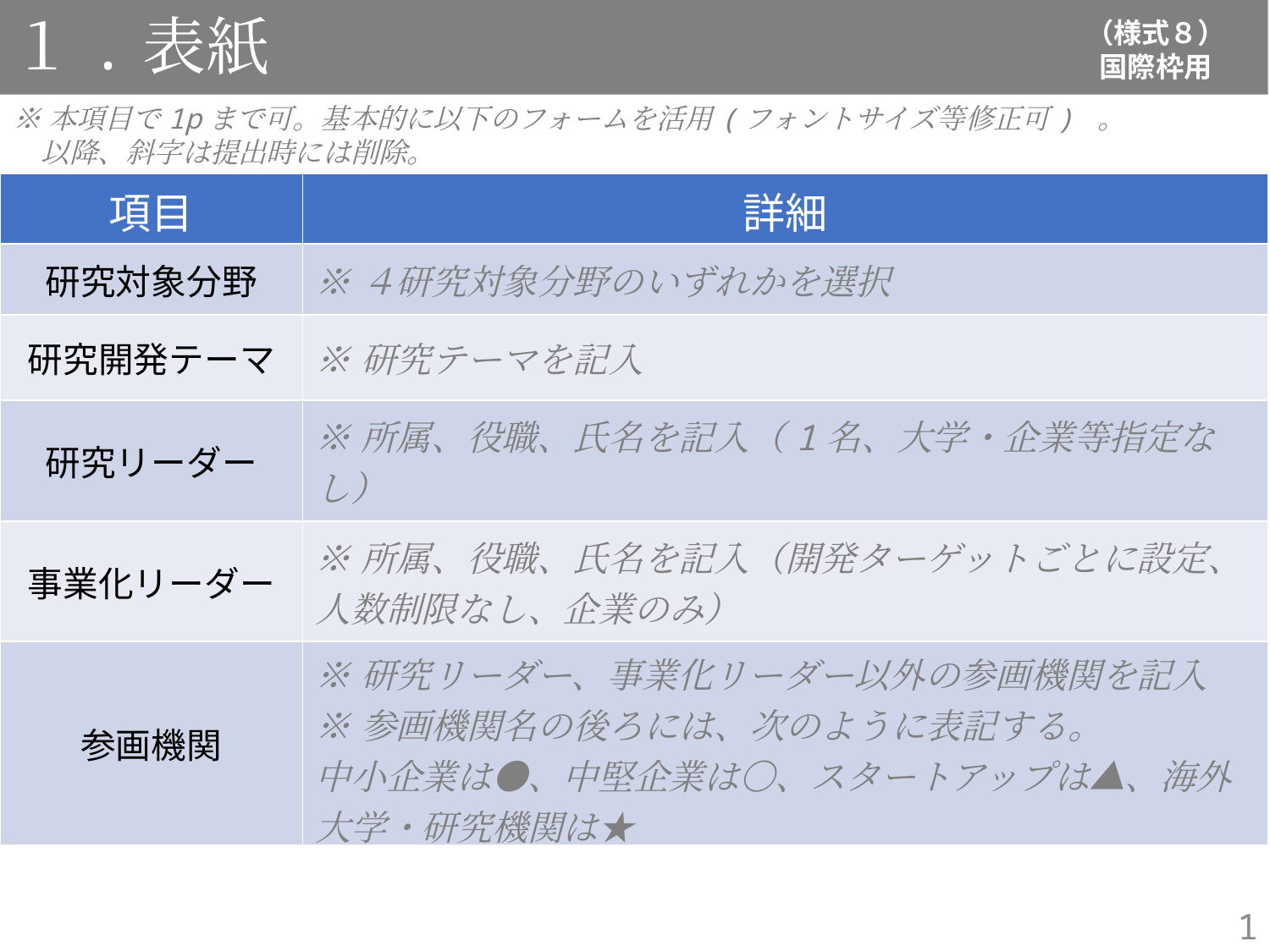

１.表紙

（様式８）
国際枠用
※本項目で1pまで可。基本的に以下のフォームを活用(フォントサイズ等修正可) 。
　以降、斜字は提出時には削除。
| 項目 | 詳細 |
| --- | --- |
| 研究対象分野 | ※４研究対象分野のいずれかを選択 |
| 研究開発テーマ | ※研究テーマを記入 |
| 研究リーダー | ※所属、役職、氏名を記入（1名、大学・企業等指定なし） |
| 事業化リーダー | ※所属、役職、氏名を記入（開発ターゲットごとに設定、人数制限なし、企業のみ） |
| 参画機関 | ※研究リーダー、事業化リーダー以外の参画機関を記入 ※参画機関名の後ろには、次のように表記する。 中小企業は●、中堅企業は〇、スタートアップは▲、海外大学・研究機関は★ |
1